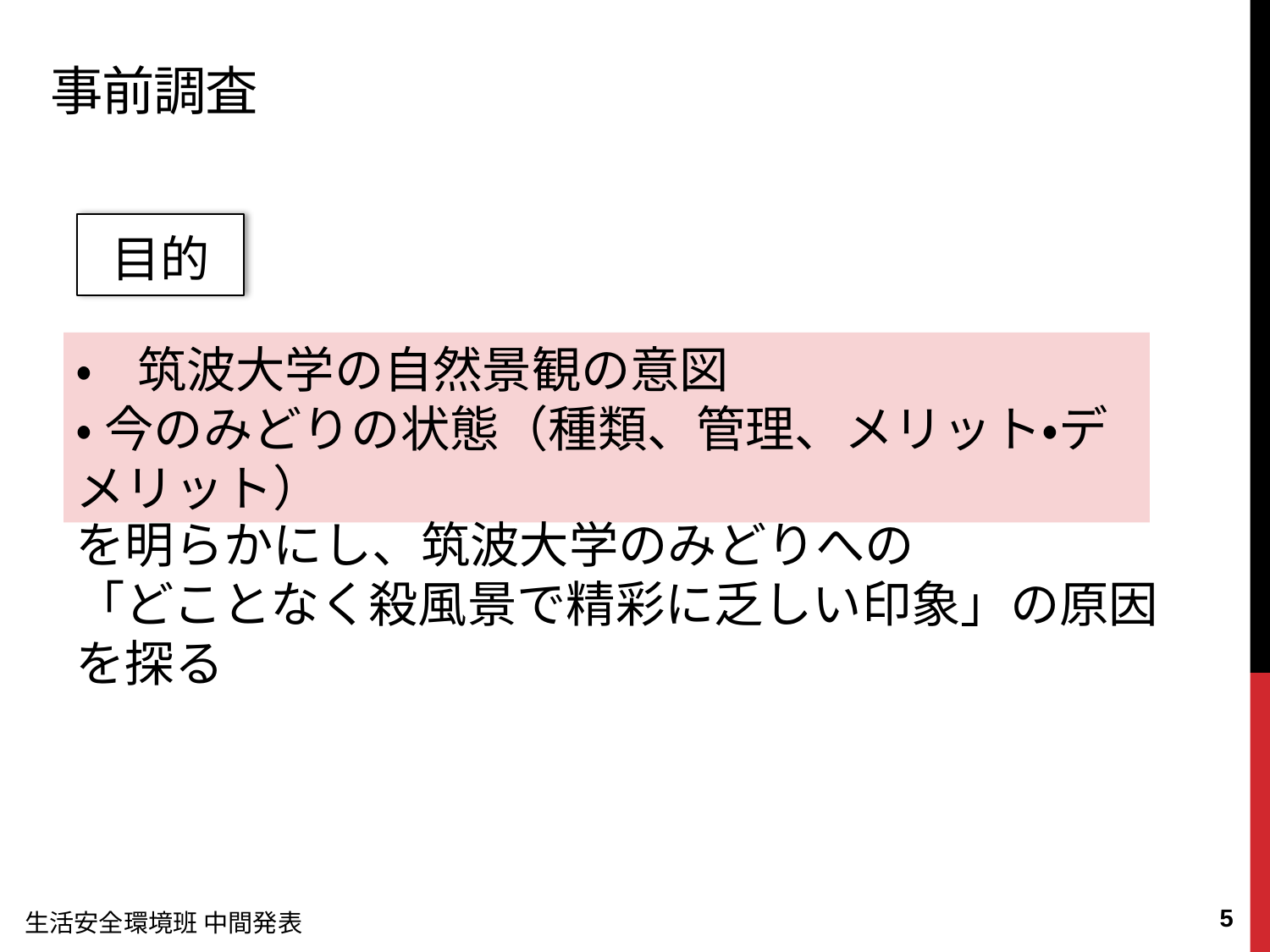

# 事前調査

目的
•筑波大学の自然景観の意図
•今のみどりの状態（種類、管理、メリット・デメリット）
を明らかにし、筑波大学のみどりへの
「どことなく殺風景で精彩に乏しい印象」の原因を探る
5
生活安全環境班 中間発表